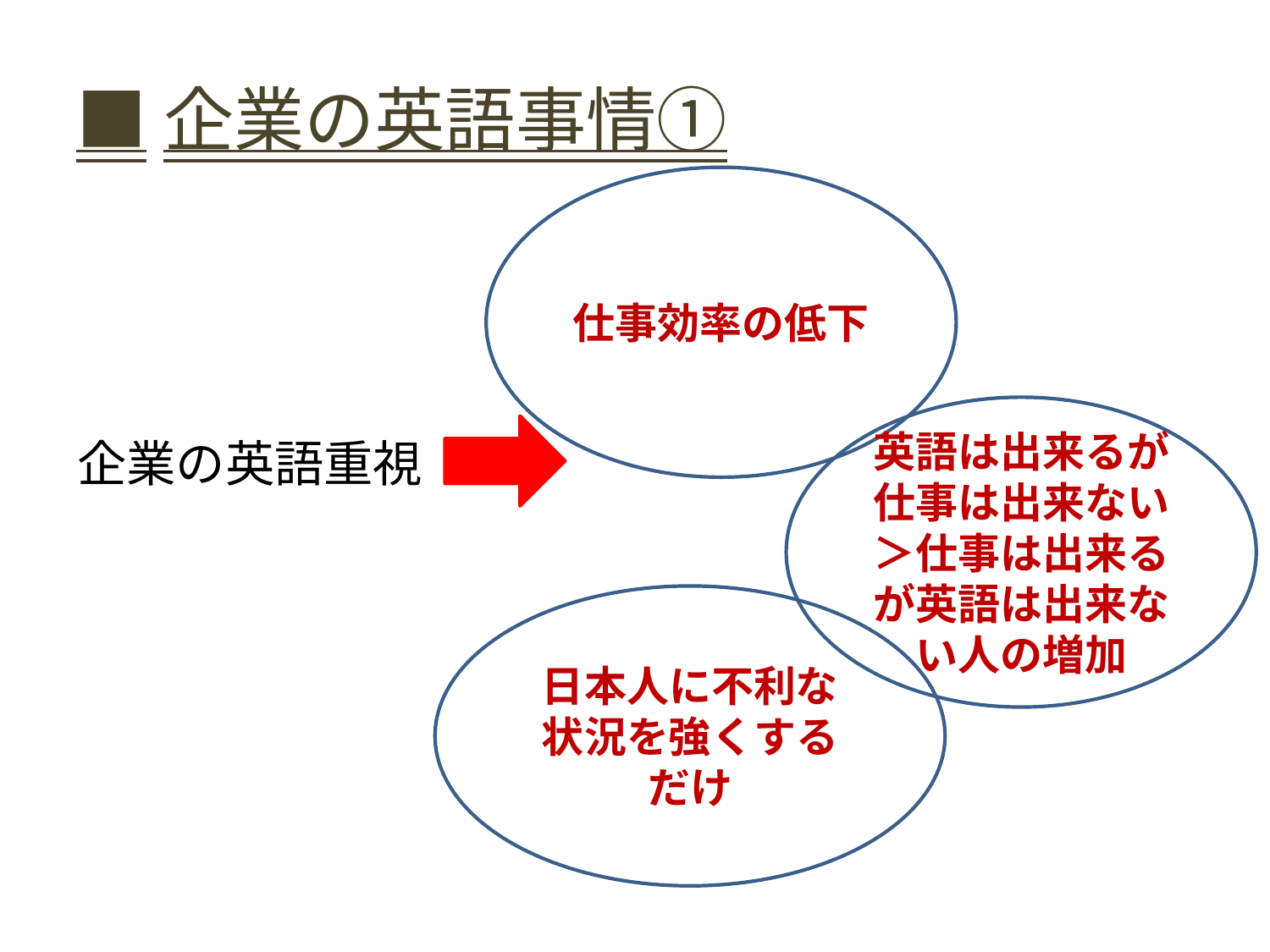

# ■企業の英語事情①
仕事効率の低下
英語は出来るが仕事は出来ない＞仕事は出来るが英語は出来ない人の増加

企業の英語重視
日本人に不利な状況を強くするだけ